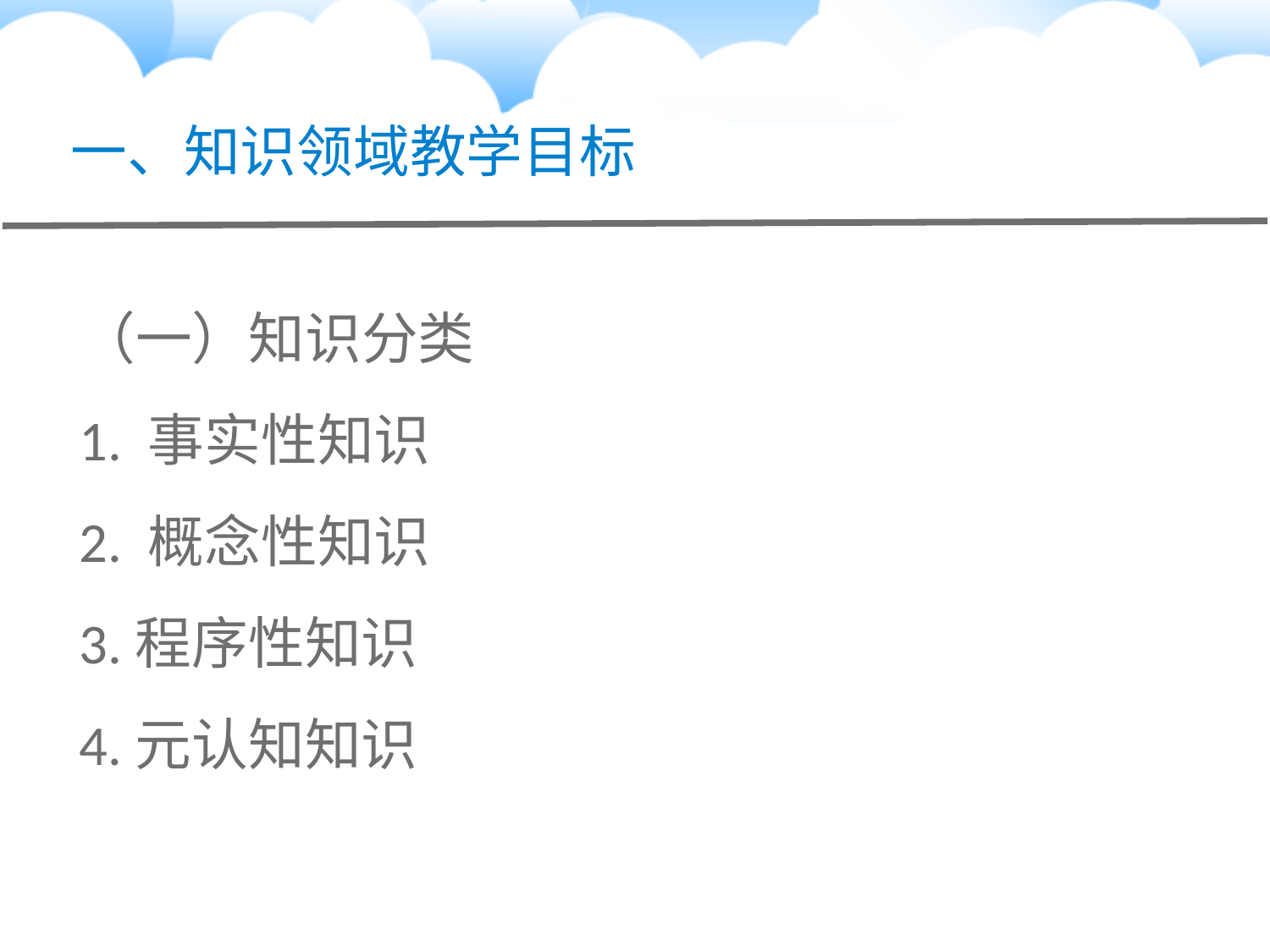

# 一、知识领域教学目标
（一）知识分类
1. 事实性知识
2. 概念性知识
3.程序性知识
4.元认知知识